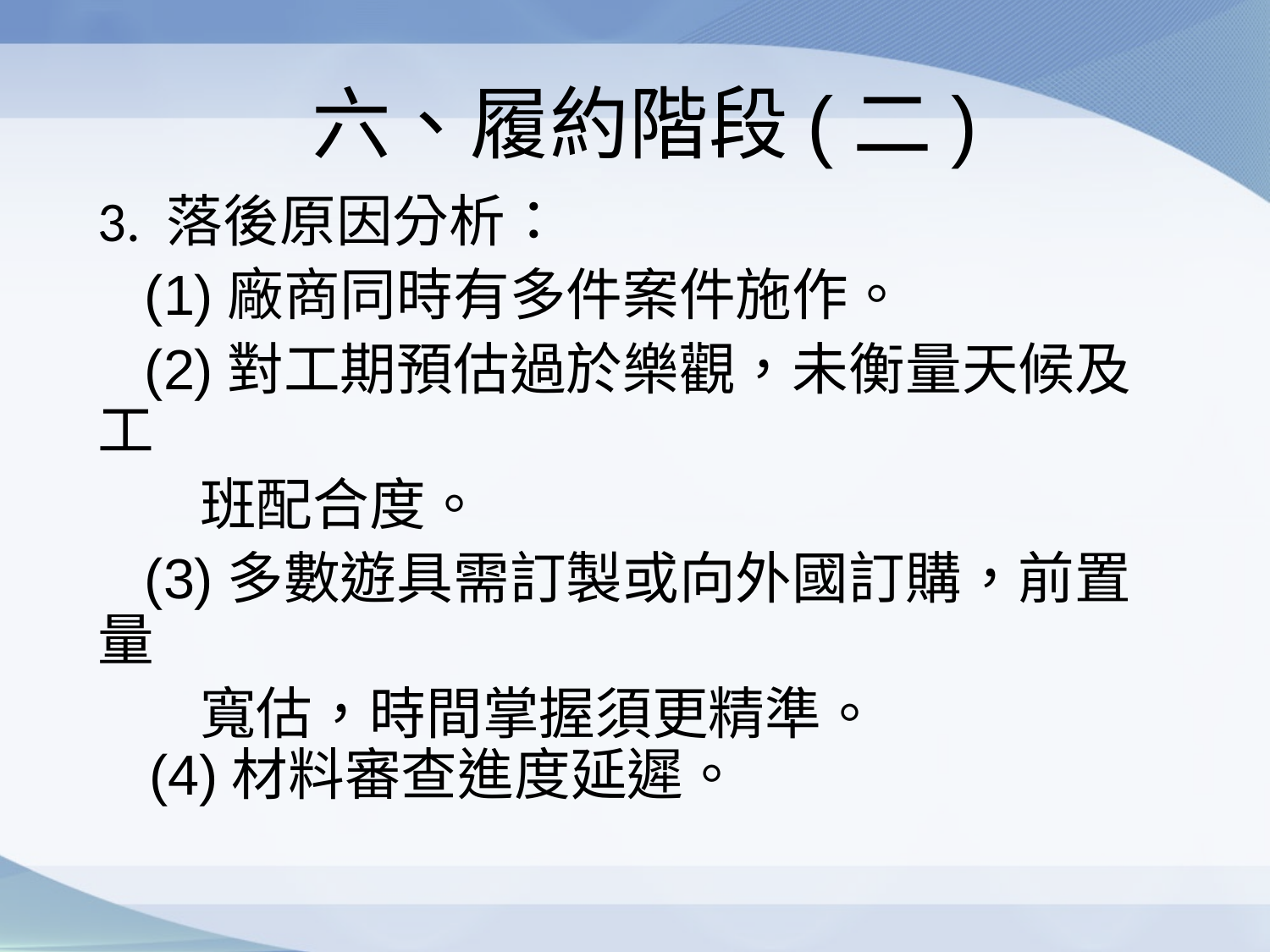

# 六、履約階段(二)
3. 落後原因分析：
   (1)廠商同時有多件案件施作。
   (2)對工期預估過於樂觀，未衡量天候及工
       班配合度。
   (3)多數遊具需訂製或向外國訂購，前置量
       寬估，時間掌握須更精準。
   (4)材料審查進度延遲。